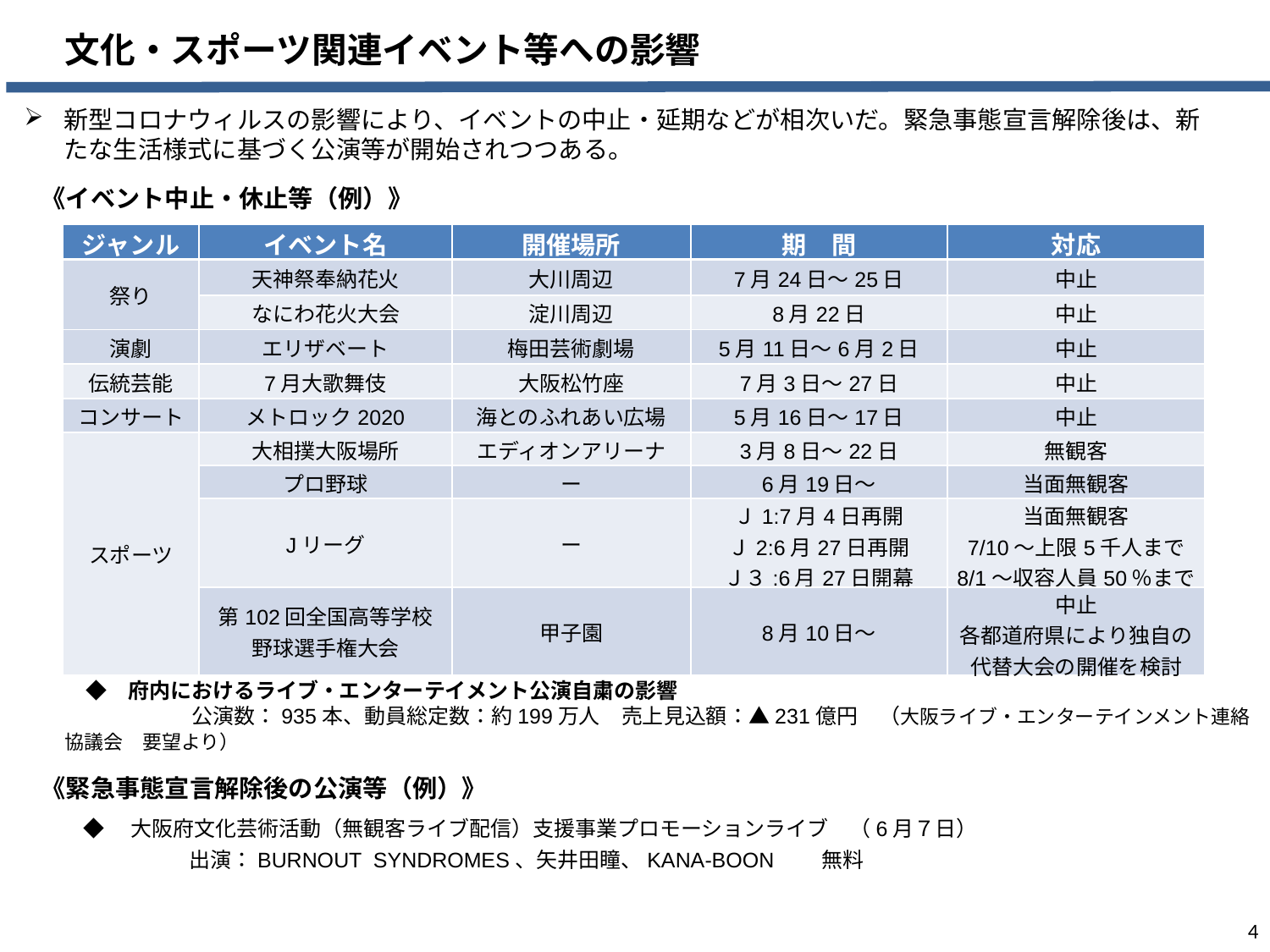

文化・スポーツ関連イベント等への影響
新型コロナウィルスの影響により、イベントの中止・延期などが相次いだ。緊急事態宣言解除後は、新たな生活様式に基づく公演等が開始されつつある。
《イベント中止・休止等（例）》
| ジャンル | イベント名 | 開催場所 | 期　間 | 対応 |
| --- | --- | --- | --- | --- |
| 祭り | 天神祭奉納花火 | 大川周辺 | 7月24日～25日 | 中止 |
|  | なにわ花火大会 | 淀川周辺 | 8月22日 | 中止 |
| 演劇 | エリザベート | 梅田芸術劇場 | 5月11日～6月2日 | 中止 |
| 伝統芸能 | 7月大歌舞伎 | 大阪松竹座 | 7月3日～27日 | 中止 |
| コンサート | メトロック2020 | 海とのふれあい広場 | 5月16日～17日 | 中止 |
| スポーツ | 大相撲大阪場所 | エディオンアリーナ | 3月8日～22日 | 無観客 |
|  | プロ野球 | ー | 6月19日～ | 当面無観客 |
|  | Jリーグ | ー | Ｊ1:7月4日再開 Ｊ2:6月27日再開 Ｊ３:6月27日開幕 | 当面無観客 7/10～上限5千人まで 8/1～収容人員50％まで |
|  | 第102回全国高等学校 野球選手権大会 | 甲子園 | 8月10日～ | 中止 各都道府県により独自の 代替大会の開催を検討 |
　◆　府内におけるライブ・エンターテイメント公演自粛の影響
　　　　　　公演数：935本、動員総定数：約199万人　売上見込額：▲231億円　（大阪ライブ・エンターテインメント連絡協議会　要望より）
《緊急事態宣言解除後の公演等（例）》
◆　大阪府文化芸術活動（無観客ライブ配信）支援事業プロモーションライブ　（6月７日）
　　　　　出演：BURNOUT  SYNDROMES、矢井田瞳、KANA-BOON　　無料
4